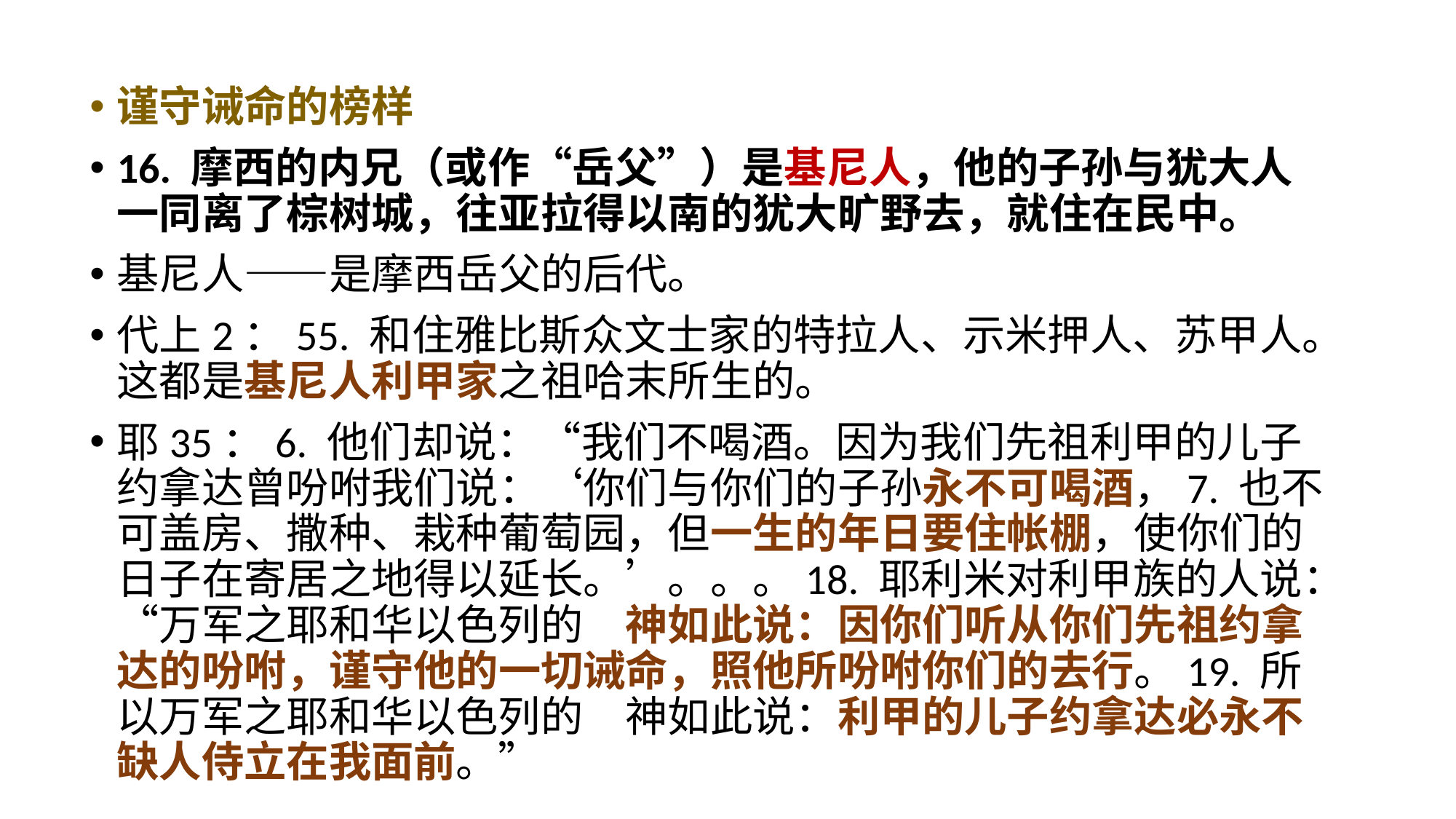

谨守诫命的榜样
16. 摩西的内兄（或作“岳父”）是基尼人，他的子孙与犹大人一同离了棕树城，往亚拉得以南的犹大旷野去，就住在民中。
基尼人——是摩西岳父的后代。
代上2：55. 和住雅比斯众文士家的特拉人、示米押人、苏甲人。这都是基尼人利甲家之祖哈末所生的。
耶35：6. 他们却说：“我们不喝酒。因为我们先祖利甲的儿子约拿达曾吩咐我们说：‘你们与你们的子孙永不可喝酒，7. 也不可盖房、撒种、栽种葡萄园，但一生的年日要住帐棚，使你们的日子在寄居之地得以延长。’。。。18. 耶利米对利甲族的人说：“万军之耶和华以色列的　神如此说：因你们听从你们先祖约拿达的吩咐，谨守他的一切诫命，照他所吩咐你们的去行。19. 所以万军之耶和华以色列的　神如此说：利甲的儿子约拿达必永不缺人侍立在我面前。”